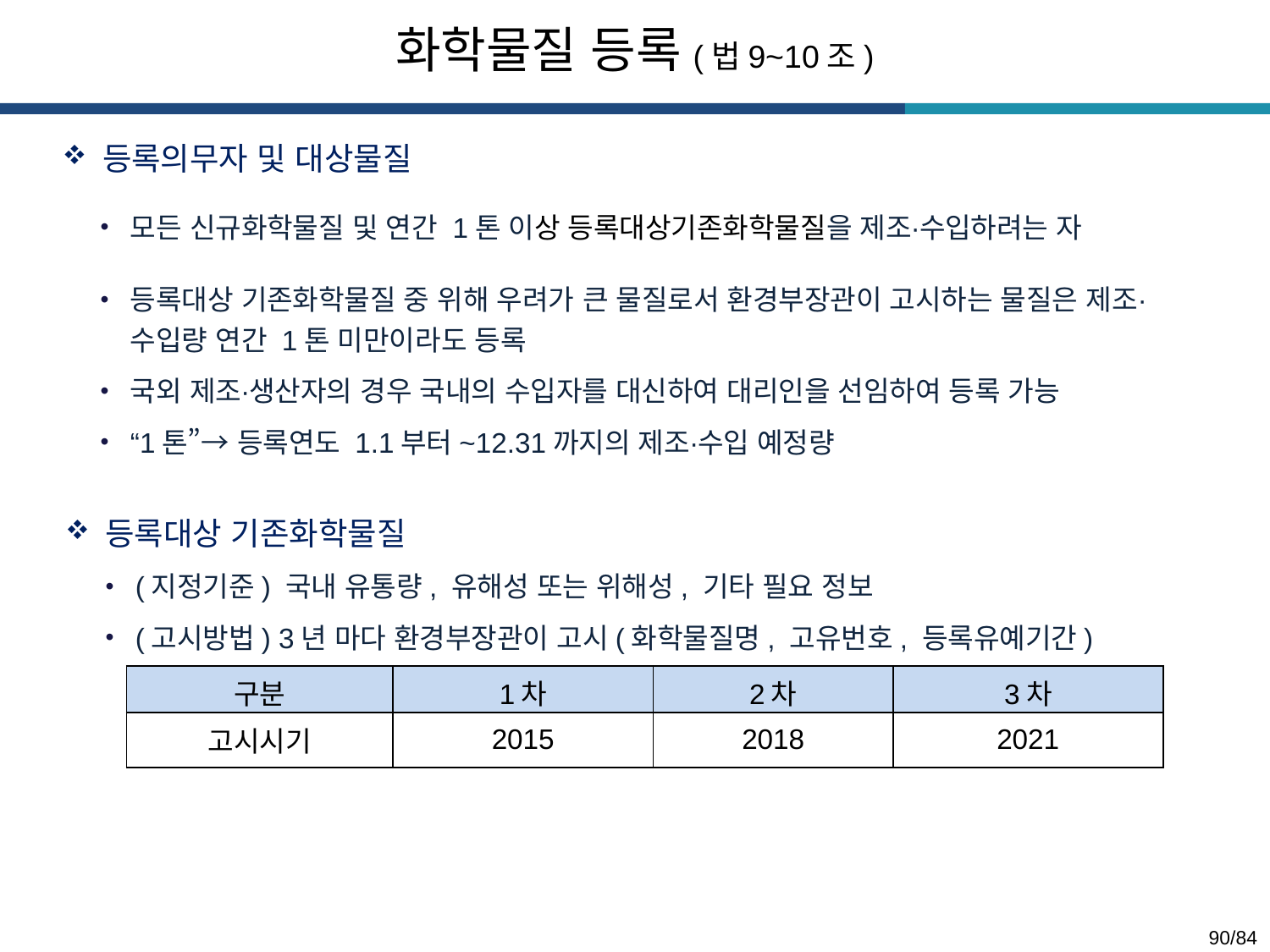

화학물질 등록(법9~10조)
등록의무자 및 대상물질
모든 신규화학물질 및 연간 1톤 이상 등록대상기존화학물질을 제조∙수입하려는 자
등록대상 기존화학물질 중 위해 우려가 큰 물질로서 환경부장관이 고시하는 물질은 제조∙수입량 연간 1톤 미만이라도 등록
국외 제조∙생산자의 경우 국내의 수입자를 대신하여 대리인을 선임하여 등록 가능
“1톤”→ 등록연도 1.1부터~12.31까지의 제조∙수입 예정량
등록대상 기존화학물질
(지정기준) 국내 유통량, 유해성 또는 위해성, 기타 필요 정보
(고시방법) 3년 마다 환경부장관이 고시(화학물질명, 고유번호, 등록유예기간)
| 구분 | 1차 | 2차 | 3차 |
| --- | --- | --- | --- |
| 고시시기 | 2015 | 2018 | 2021 |